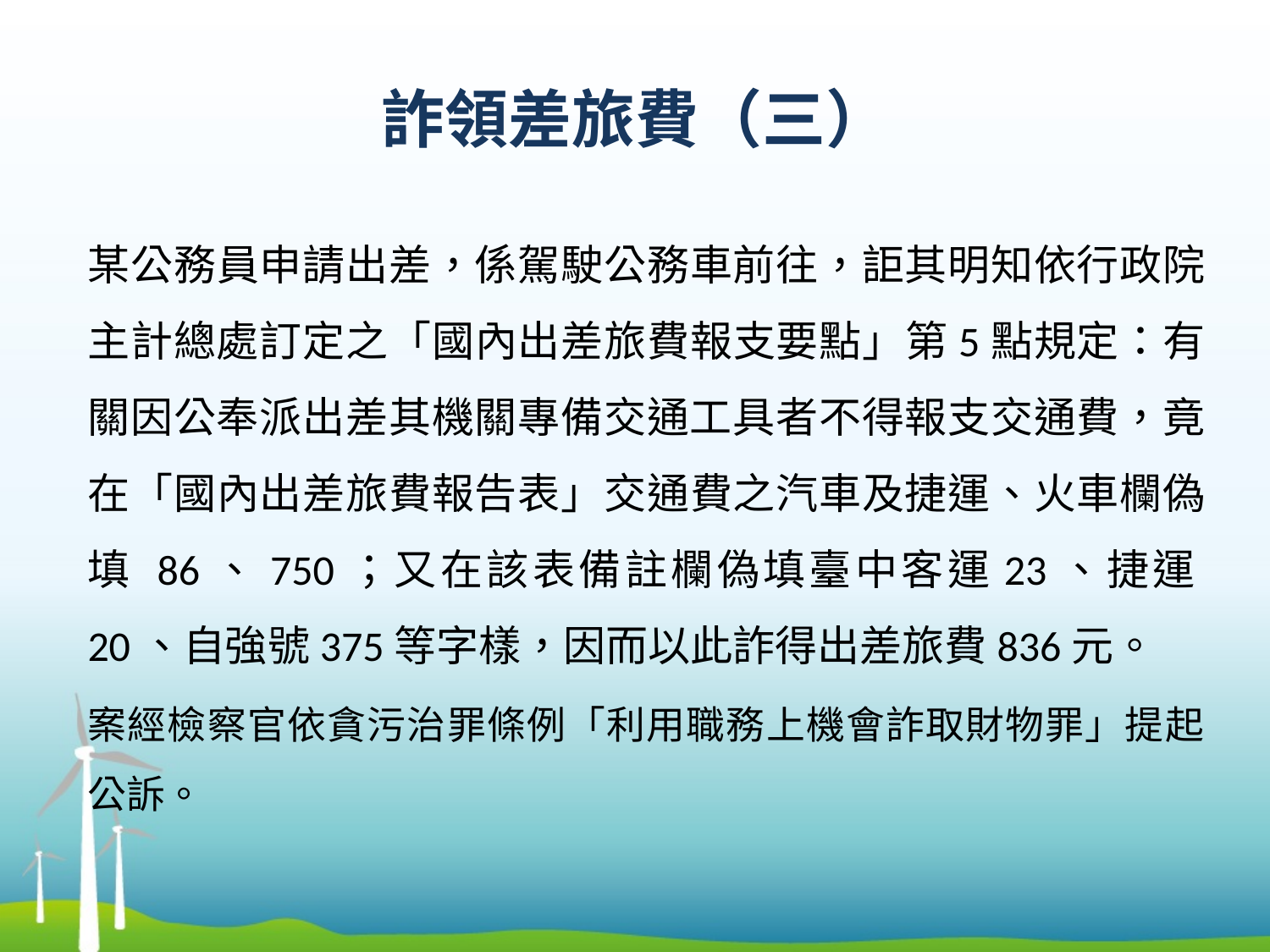

# 詐領差旅費（三）
某公務員申請出差，係駕駛公務車前往，詎其明知依行政院主計總處訂定之「國內出差旅費報支要點」第5點規定：有關因公奉派出差其機關專備交通工具者不得報支交通費，竟在「國內出差旅費報告表」交通費之汽車及捷運、火車欄偽填 86、750；又在該表備註欄偽填臺中客運23、捷運20、自強號375等字樣，因而以此詐得出差旅費836元。
案經檢察官依貪污治罪條例「利用職務上機會詐取財物罪」提起公訴。